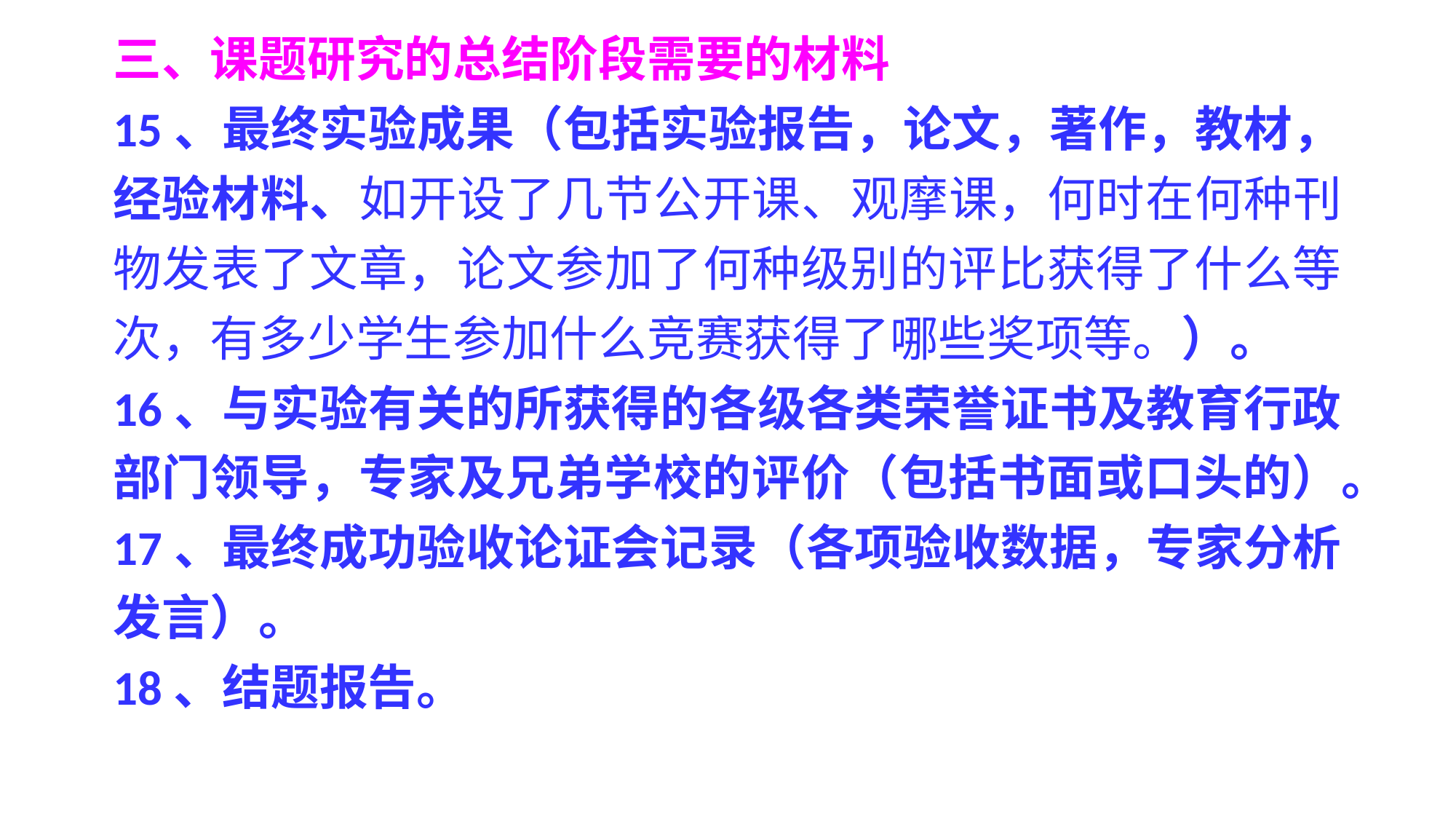

三、课题研究的总结阶段需要的材料
15、最终实验成果（包括实验报告，论文，著作，教材，经验材料、如开设了几节公开课、观摩课，何时在何种刊物发表了文章，论文参加了何种级别的评比获得了什么等次，有多少学生参加什么竞赛获得了哪些奖项等。）。
16、与实验有关的所获得的各级各类荣誉证书及教育行政部门领导，专家及兄弟学校的评价（包括书面或口头的）。
17、最终成功验收论证会记录（各项验收数据，专家分析发言）。
18、结题报告。